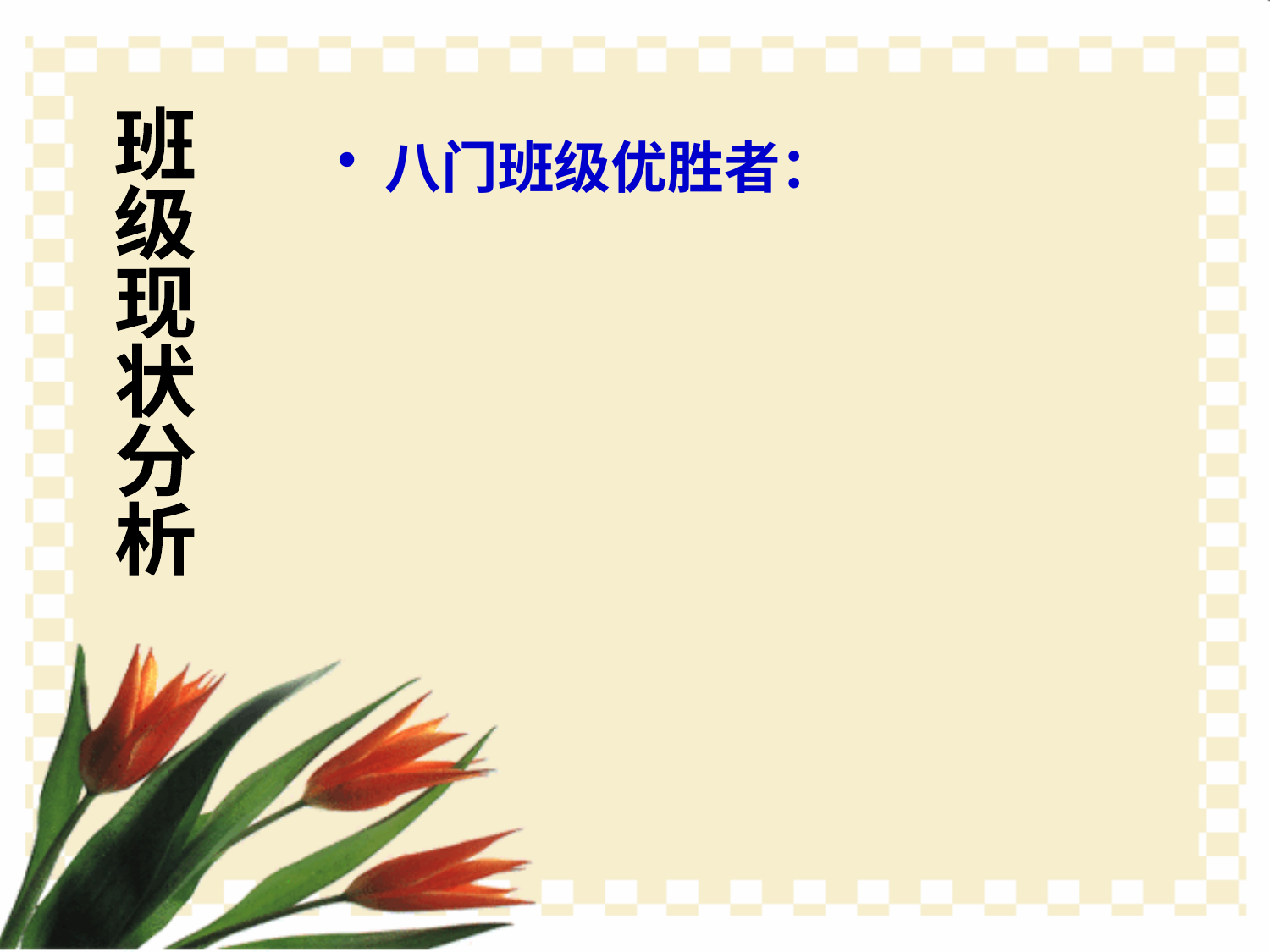

班
级
现
状
分
析
八门班级优胜者：